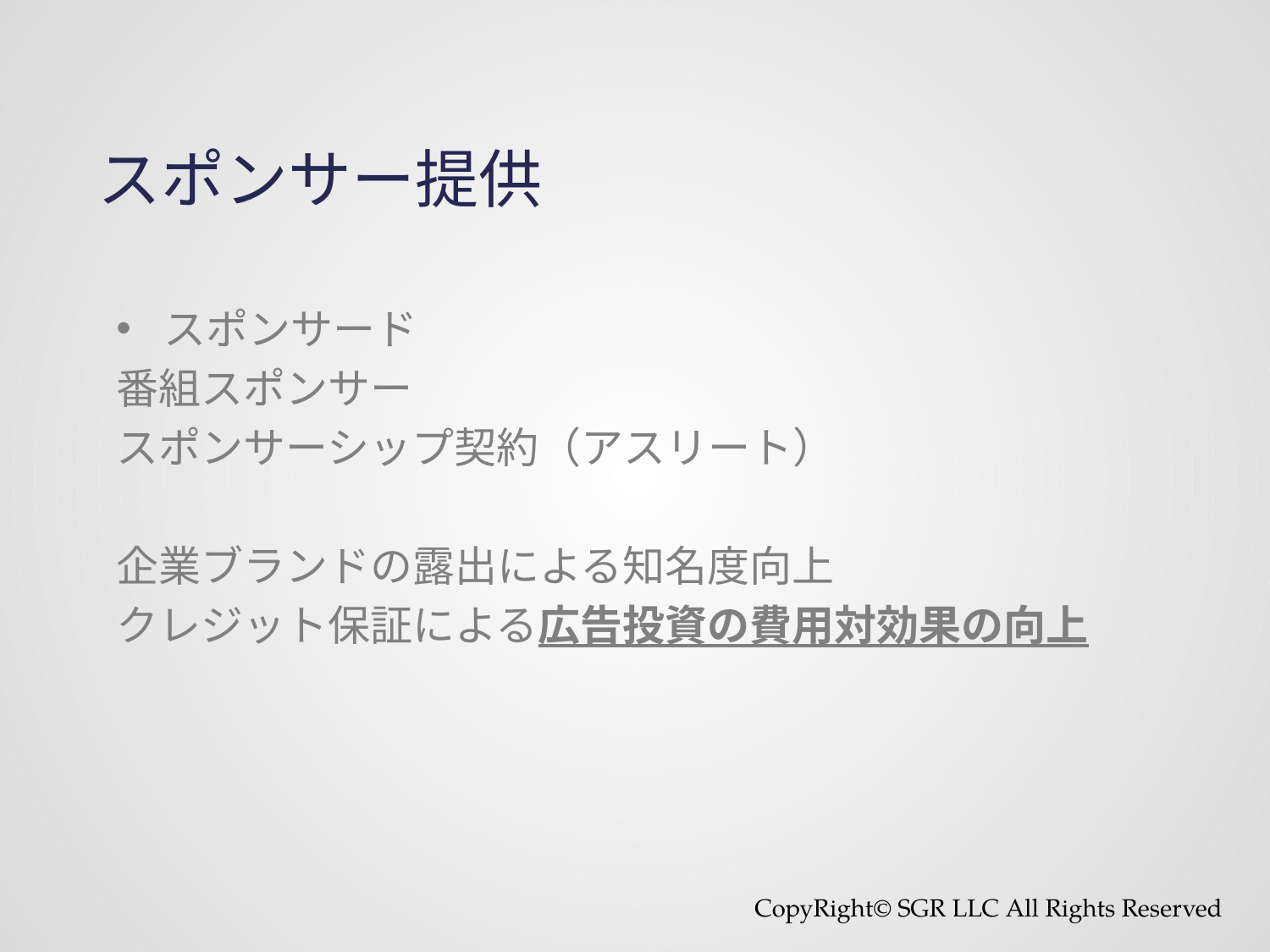

# スポンサー提供
スポンサード
番組スポンサー
スポンサーシップ契約（アスリート）

企業ブランドの露出による知名度向上
クレジット保証による広告投資の費用対効果の向上

CopyRight© SGR LLC All Rights Reserved